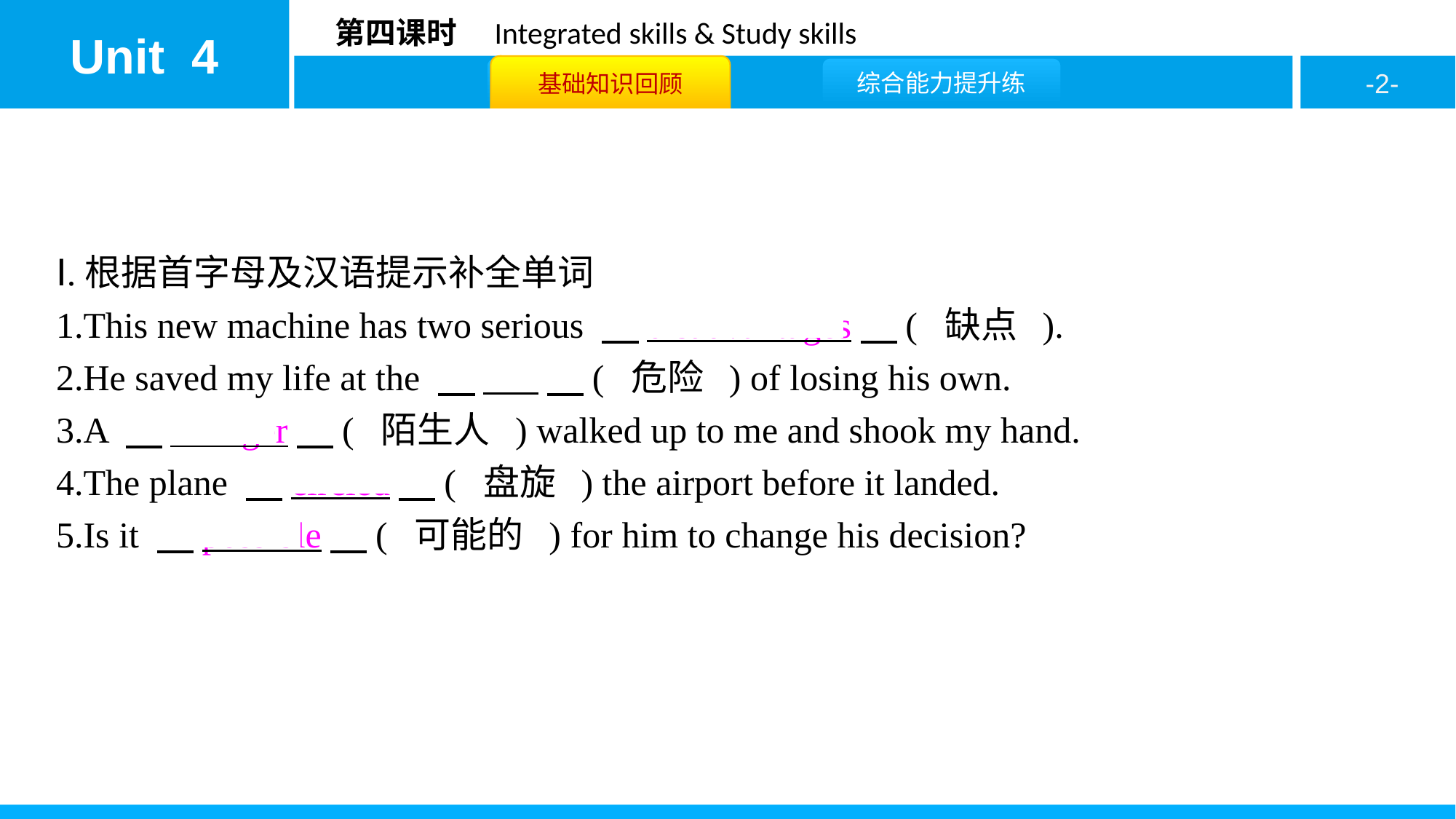

Ⅰ.根据首字母及汉语提示补全单词
1.This new machine has two serious 　disadvantages　(  缺点  ).
2.He saved my life at the 　risk　(  危险  ) of losing his own.
3.A 　stranger　(  陌生人  ) walked up to me and shook my hand.
4.The plane 　circled　(  盘旋  ) the airport before it landed.
5.Is it 　possible　(  可能的  ) for him to change his decision?